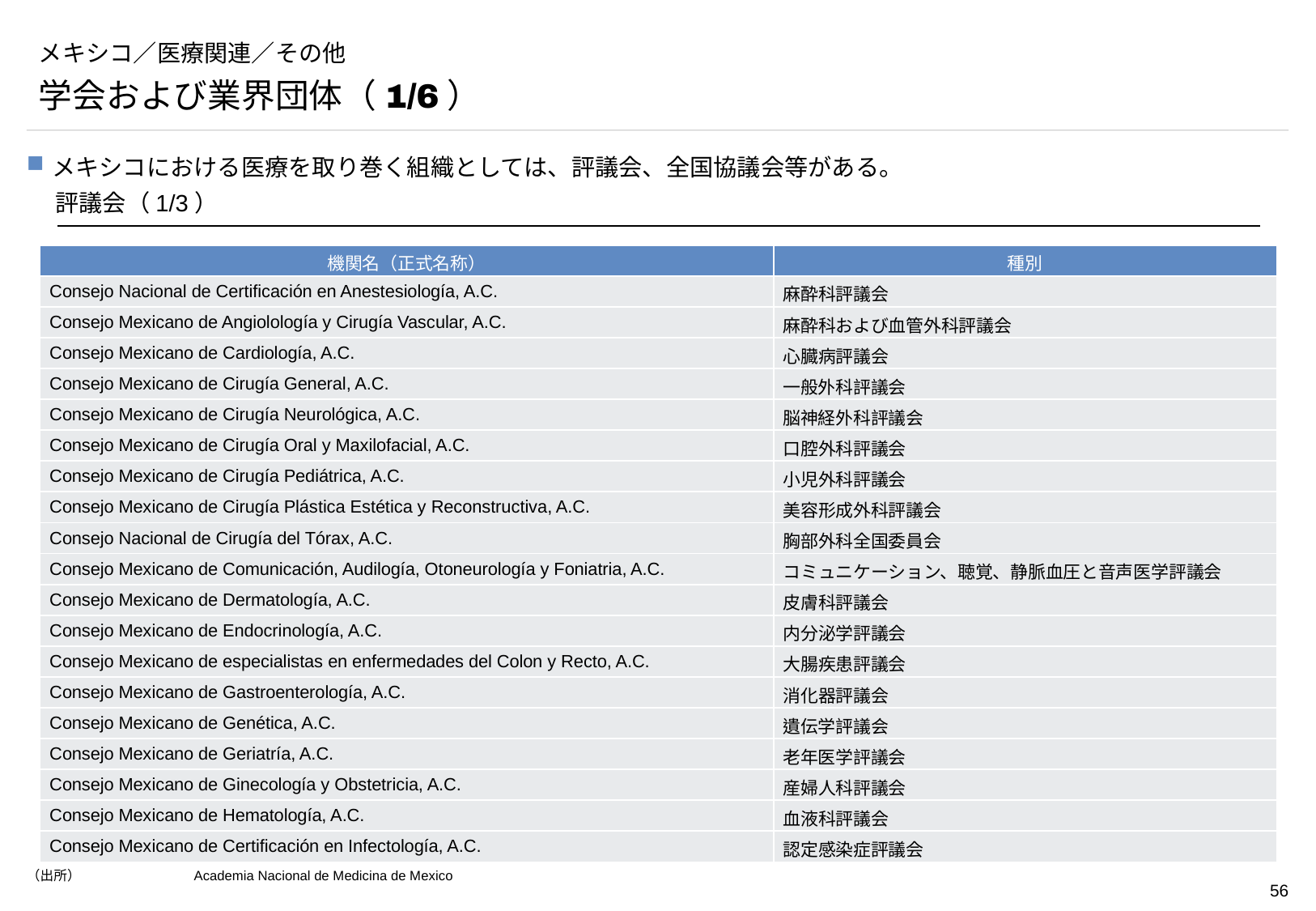

# メキシコ／医療関連／その他
学会および業界団体（1/6）
メキシコにおける医療を取り巻く組織としては、評議会、全国協議会等がある。
評議会（1/3）
| 機関名（正式名称） | 種別 |
| --- | --- |
| Consejo Nacional de Certificación en Anestesiología, A.C. | 麻酔科評議会 |
| Consejo Mexicano de Angiolología y Cirugía Vascular, A.C. | 麻酔科および血管外科評議会 |
| Consejo Mexicano de Cardiología, A.C. | 心臓病評議会 |
| Consejo Mexicano de Cirugía General, A.C. | 一般外科評議会 |
| Consejo Mexicano de Cirugía Neurológica, A.C. | 脳神経外科評議会 |
| Consejo Mexicano de Cirugía Oral y Maxilofacial, A.C. | 口腔外科評議会 |
| Consejo Mexicano de Cirugía Pediátrica, A.C. | 小児外科評議会 |
| Consejo Mexicano de Cirugía Plástica Estética y Reconstructiva, A.C. | 美容形成外科評議会 |
| Consejo Nacional de Cirugía del Tórax, A.C. | 胸部外科全国委員会 |
| Consejo Mexicano de Comunicación, Audilogía, Otoneurología y Foniatria, A.C. | コミュニケーション、聴覚、静脈血圧と音声医学評議会 |
| Consejo Mexicano de Dermatología, A.C. | 皮膚科評議会 |
| Consejo Mexicano de Endocrinología, A.C. | 内分泌学評議会 |
| Consejo Mexicano de especialistas en enfermedades del Colon y Recto, A.C. | 大腸疾患評議会 |
| Consejo Mexicano de Gastroenterología, A.C. | 消化器評議会 |
| Consejo Mexicano de Genética, A.C. | 遺伝学評議会 |
| Consejo Mexicano de Geriatría, A.C. | 老年医学評議会 |
| Consejo Mexicano de Ginecología y Obstetricia, A.C. | 産婦人科評議会 |
| Consejo Mexicano de Hematología, A.C. | 血液科評議会 |
| Consejo Mexicano de Certificación en Infectología, A.C. | 認定感染症評議会 |
（出所）	Academia Nacional de Medicina de Mexico